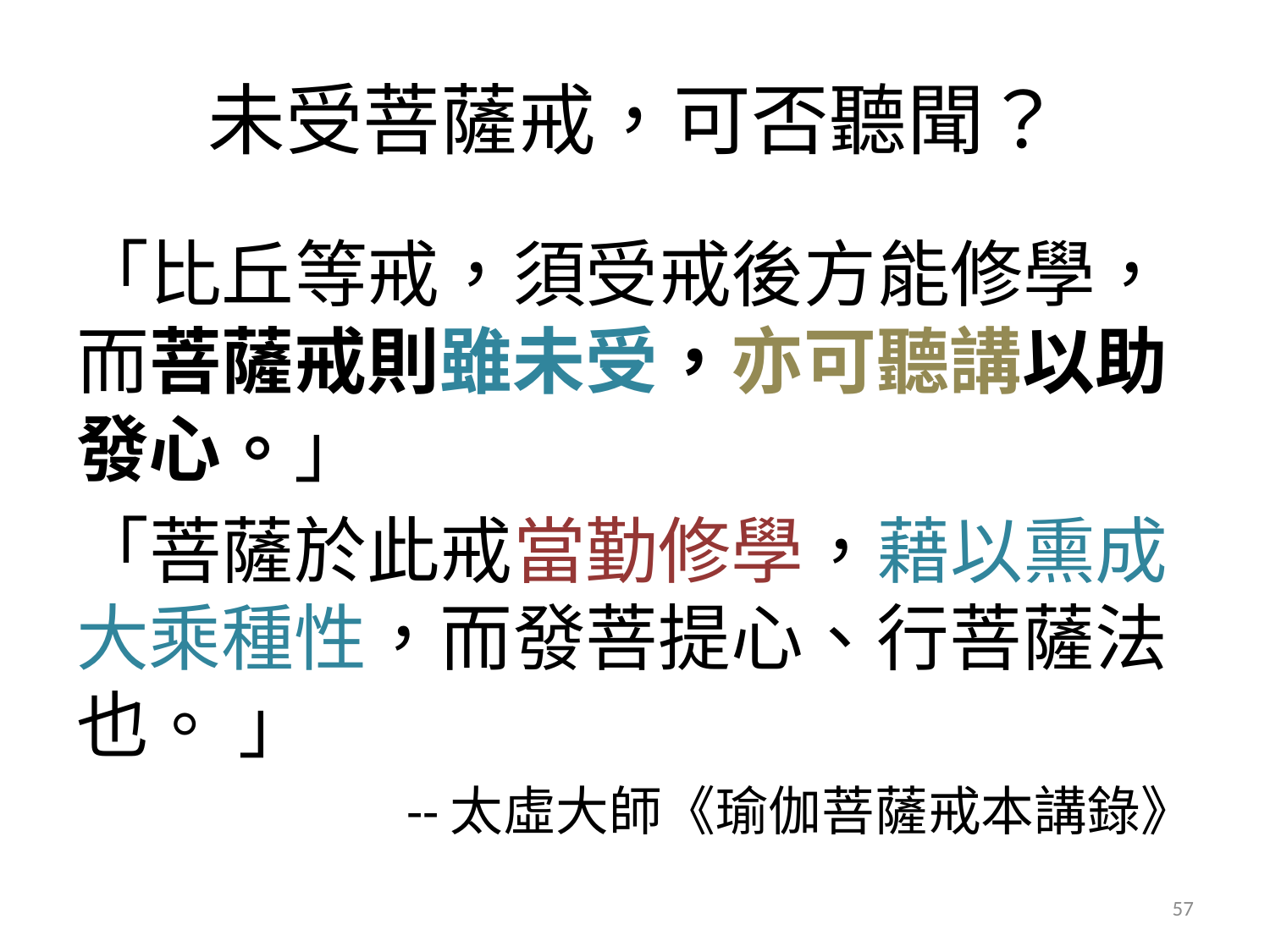

# 未受菩薩戒，可否聽聞？
「比丘等戒，須受戒後方能修學，而菩薩戒則雖未受，亦可聽講以助發心。」
「菩薩於此戒當勤修學，藉以熏成大乘種性，而發菩提心、行菩薩法也。 」
--太虛大師《瑜伽菩薩戒本講錄》

57